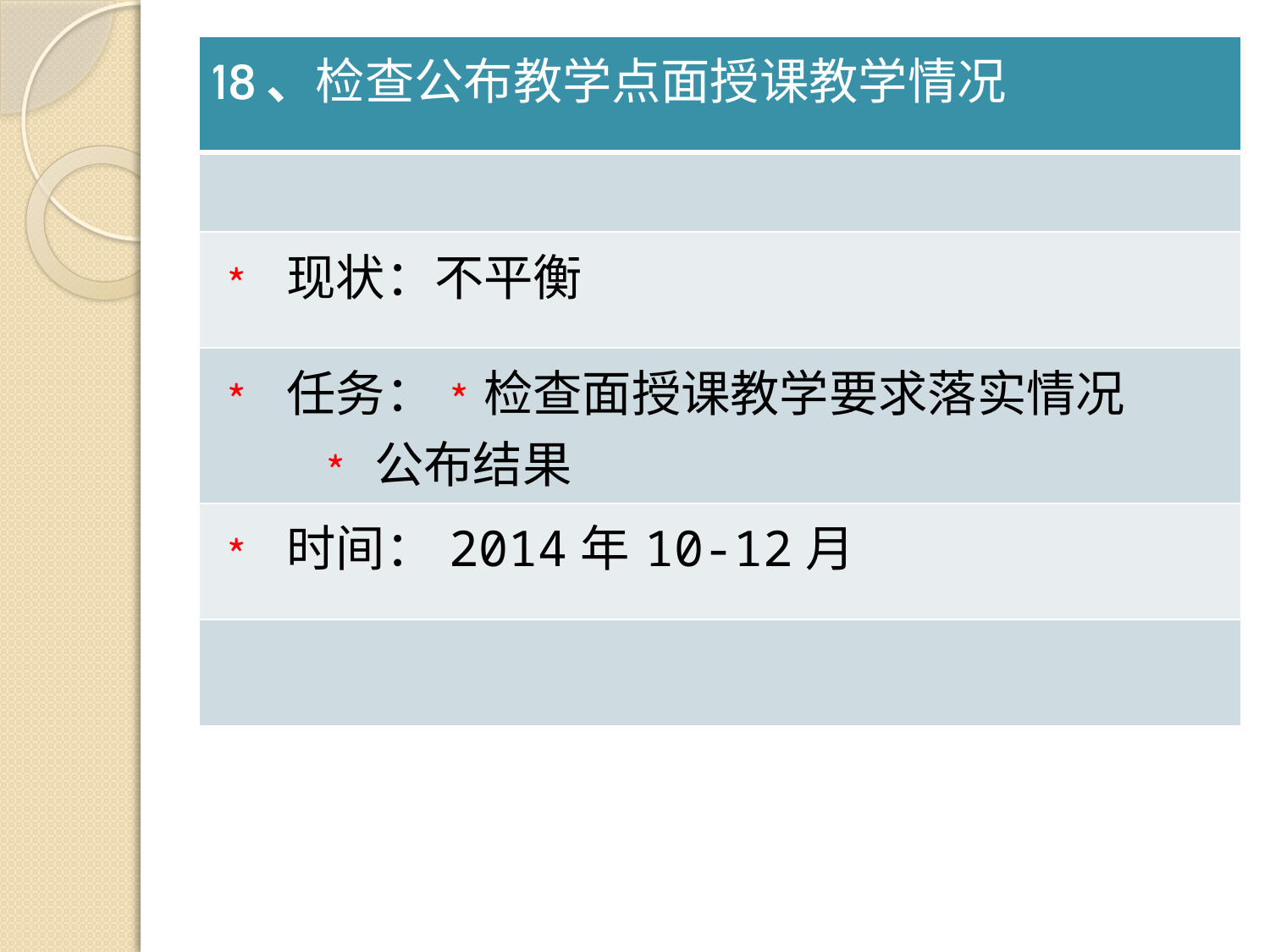

| 18、检查公布教学点面授课教学情况 |
| --- |
|  |
| ﹡ 现状：不平衡 |
| ﹡ 任务：﹡检查面授课教学要求落实情况 ﹡公布结果 |
| ﹡ 时间：2014年10-12月 |
|  |
#